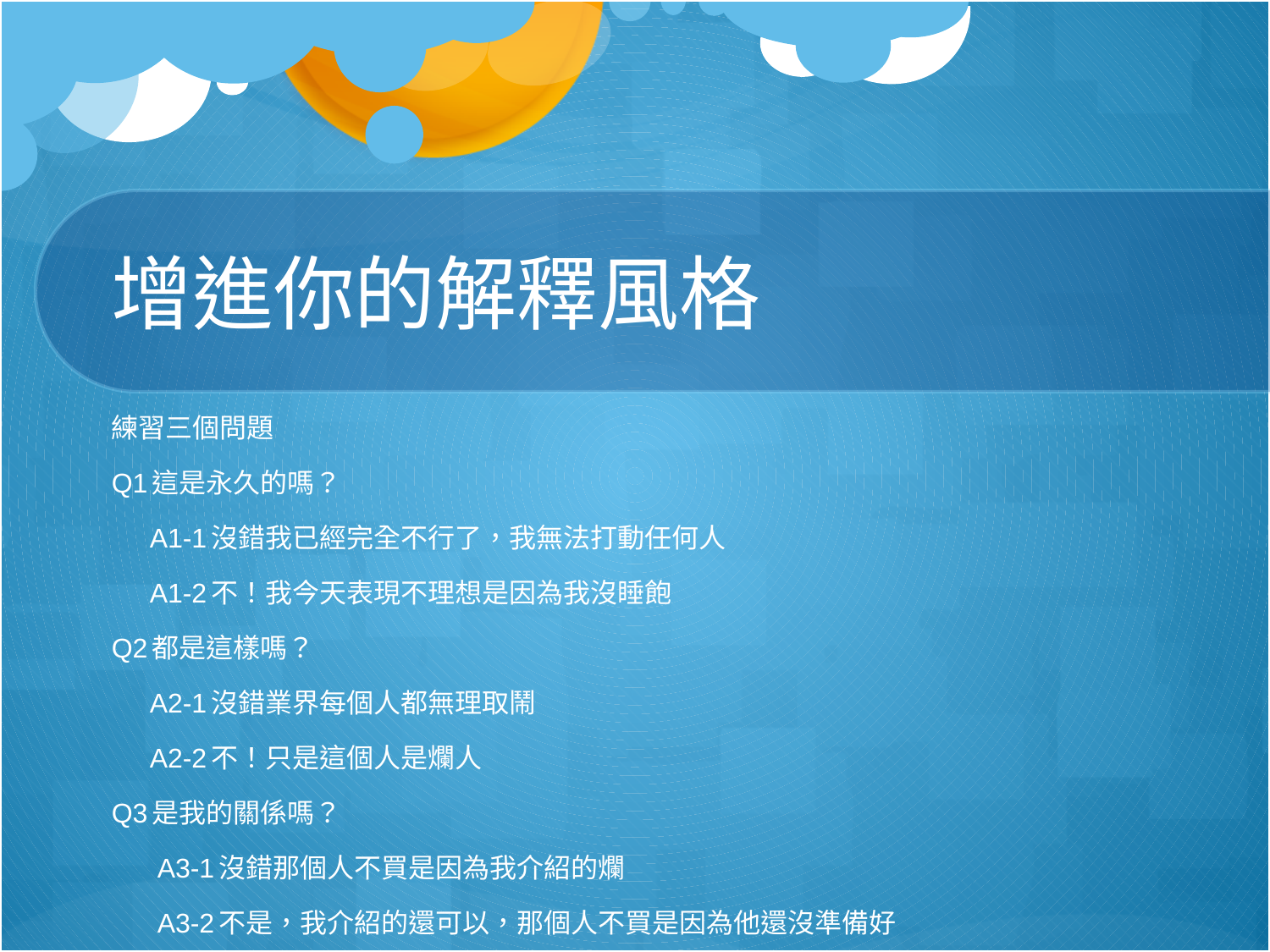

# 增進你的解釋風格
練習三個問題
Q1這是永久的嗎？
     A1-1沒錯我已經完全不行了，我無法打動任何人
     A1-2不！我今天表現不理想是因為我沒睡飽
Q2都是這樣嗎？
     A2-1沒錯業界每個人都無理取鬧
     A2-2不！只是這個人是爛人
Q3是我的關係嗎？
      A3-1沒錯那個人不買是因為我介紹的爛
      A3-2不是，我介紹的還可以，那個人不買是因為他還沒準備好